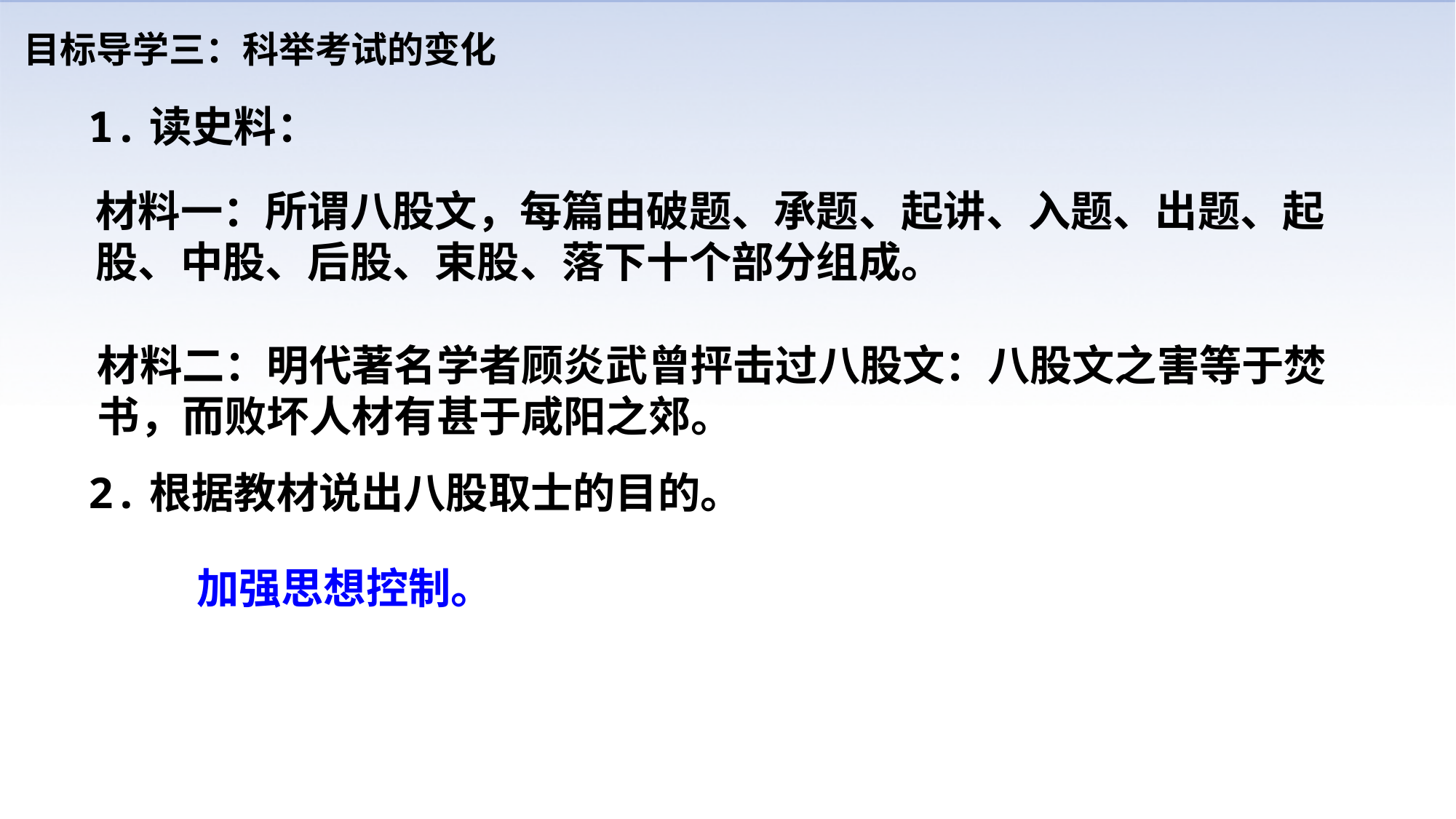

目标导学三：科举考试的变化
1.读史料：
材料一：所谓八股文，每篇由破题、承题、起讲、入题、出题、起股、中股、后股、束股、落下十个部分组成。
材料二：明代著名学者顾炎武曾抨击过八股文：八股文之害等于焚书，而败坏人材有甚于咸阳之郊。
2.根据教材说出八股取士的目的。
加强思想控制。